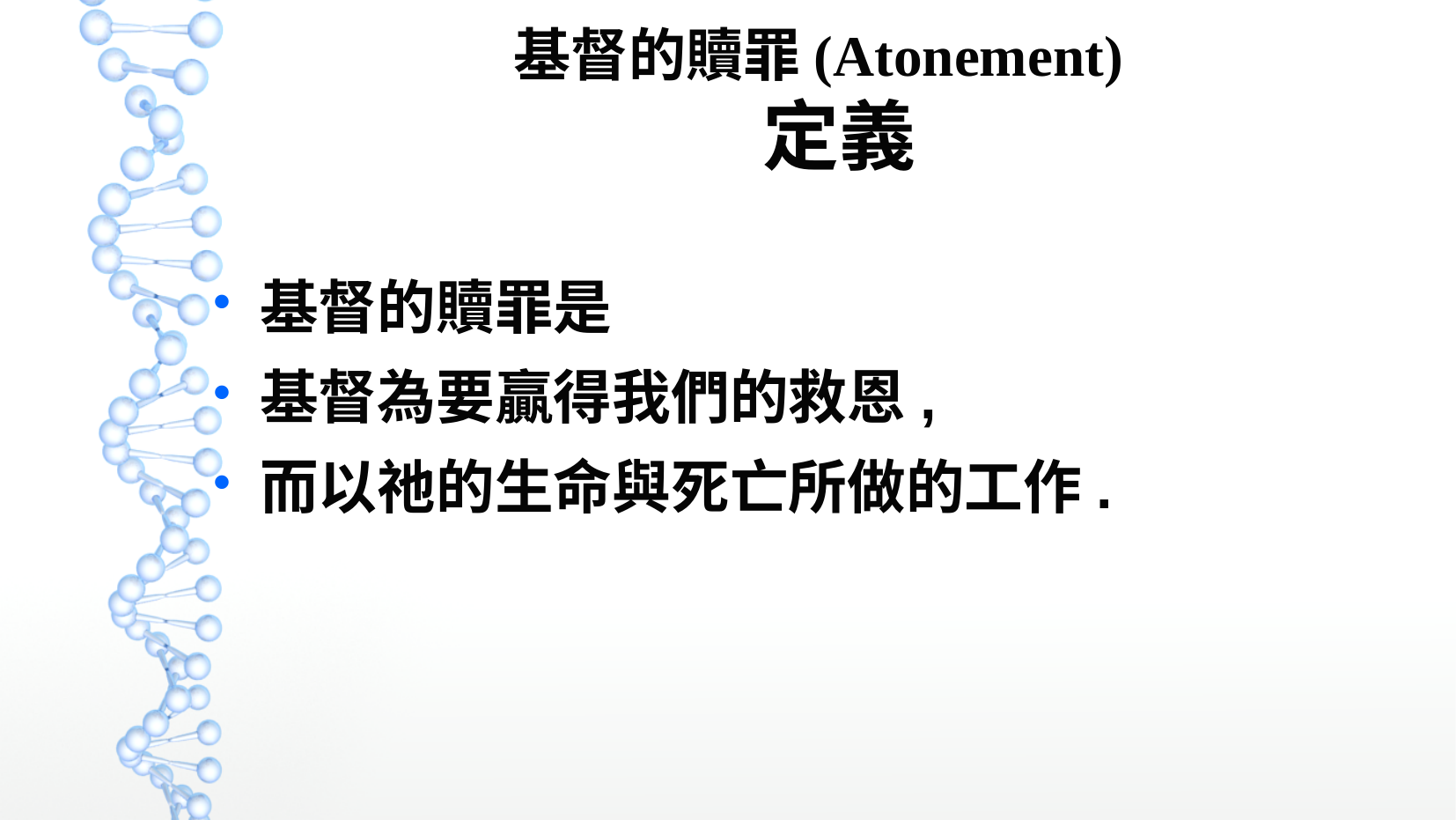

基督的贖罪(Atonement)
  定義

基督的贖罪是
基督為要贏得我們的救恩,
而以祂的生命與死亡所做的工作.